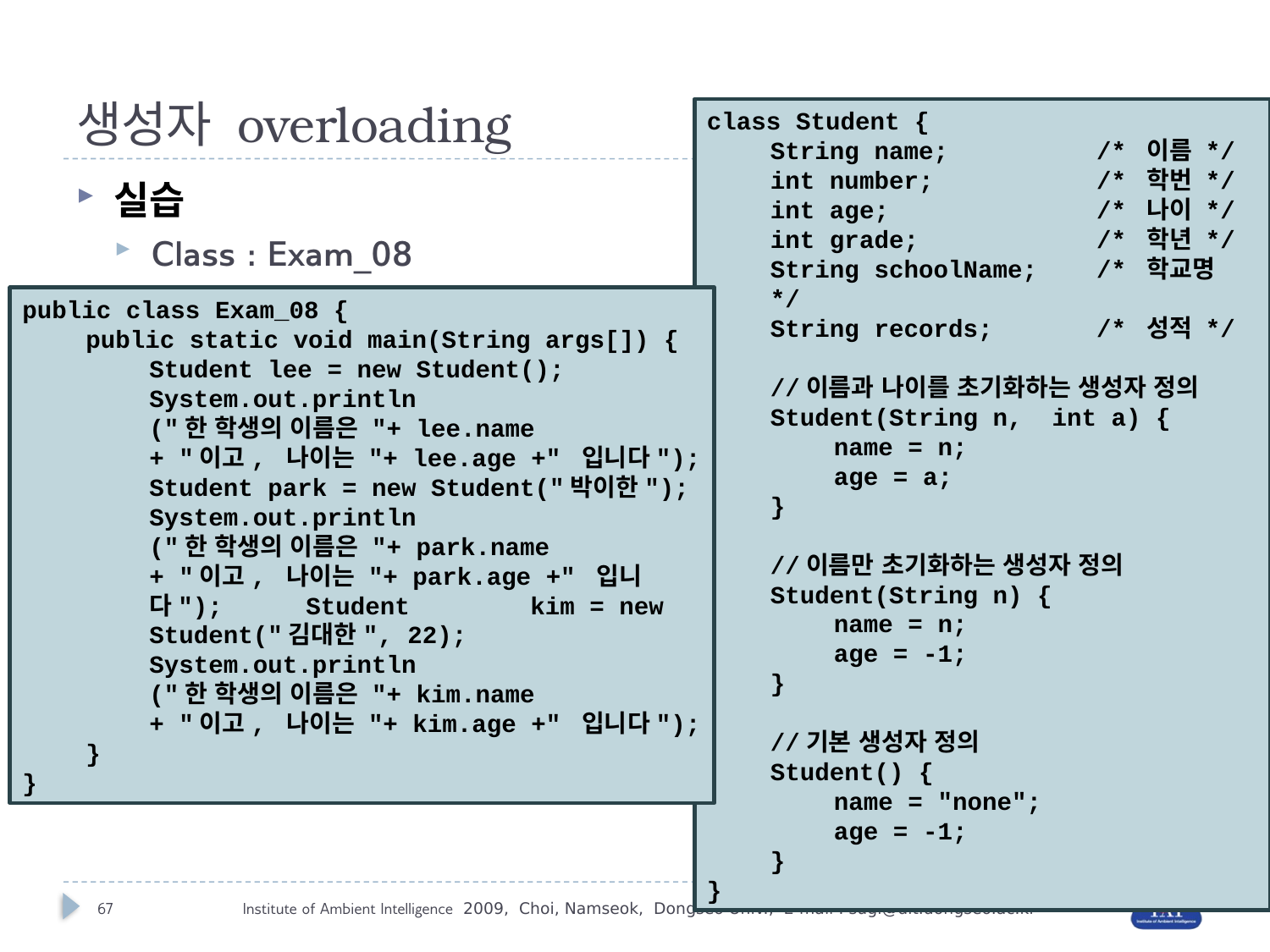

# 생성자 overloading
class Student {
String name;          /* 이름 */
int number;           /* 학번 */
int age;              /* 나이 */
int grade;            /* 학년 */
String schoolName;    /* 학교명 */
String records;       /* 성적 */

//이름과 나이를 초기화하는 생성자 정의
Student(String n,  int a) {
name = n;
age = a;
}

//이름만 초기화하는 생성자 정의
Student(String n) {
name = n;
age = -1;
}

//기본 생성자 정의
Student() {
name = "none";
age = -1;
}
}
실습
Class : Exam_08

public class Exam_08 {
public static void main(String args[]) {
Student lee = new Student();
System.out.println
("한 학생의 이름은 "+ lee.name
+ "이고, 나이는 "+ lee.age +" 입니다");
Student park = new Student("박이한");
System.out.println
("한 학생의 이름은 "+ park.name
+ "이고, 나이는 "+ park.age +" 입니다");	  Student	kim = new Student("김대한", 22);
System.out.println
("한 학생의 이름은 "+ kim.name
+ "이고, 나이는 "+ kim.age +" 입니다");
}
}